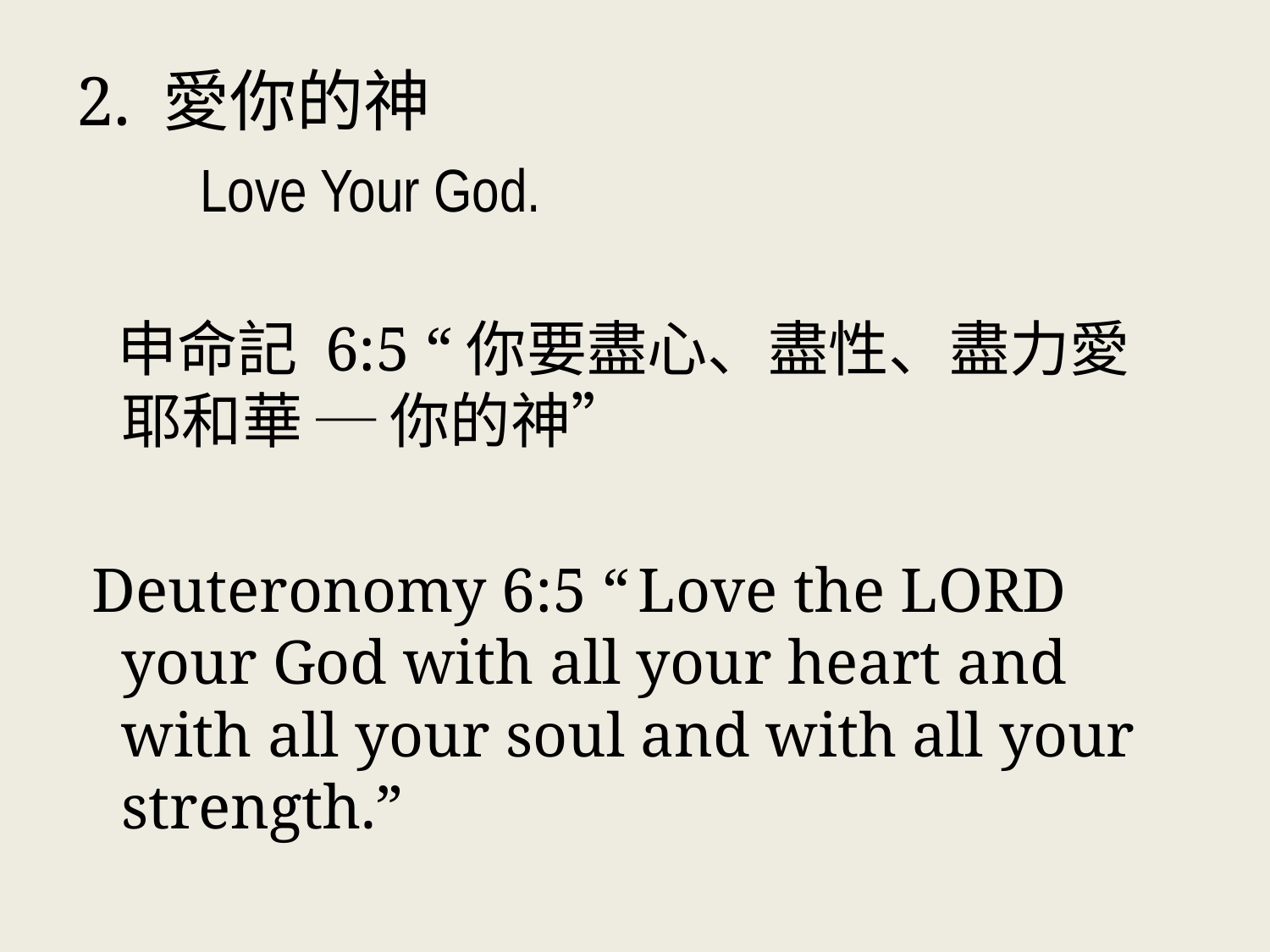

2. 愛你的神
         Love Your God.

  申命記 6:5 “你要盡心、盡性、盡力愛耶和華 ─ 你的神”

 Deuteronomy 6:5 “ Love the Lord your God with all your heart and with all your soul and with all your strength.”